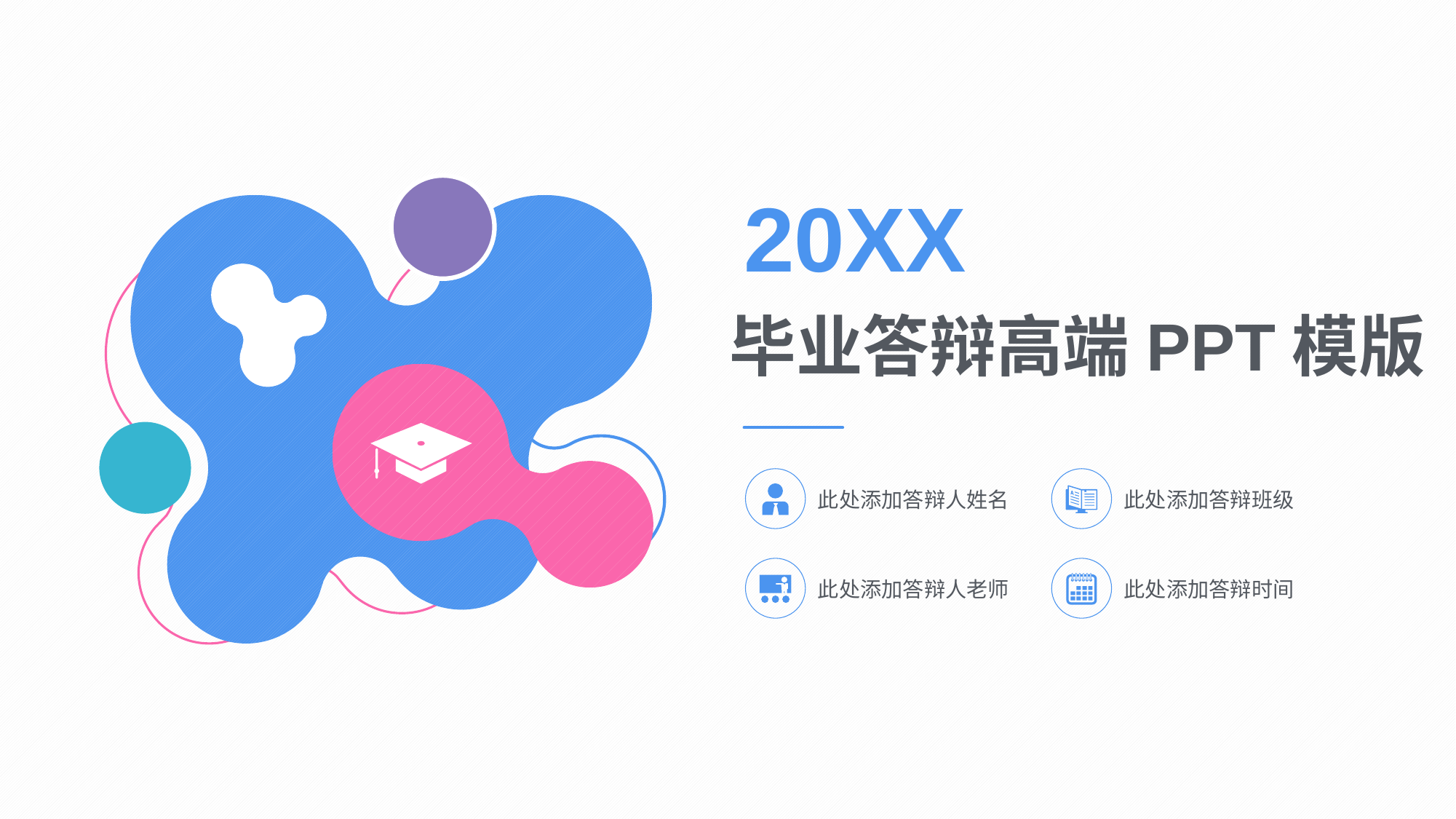

20XX

毕业答辩高端PPT模版

此处添加答辩人姓名

此处添加答辩班级

此处添加答辩人老师

此处添加答辩时间